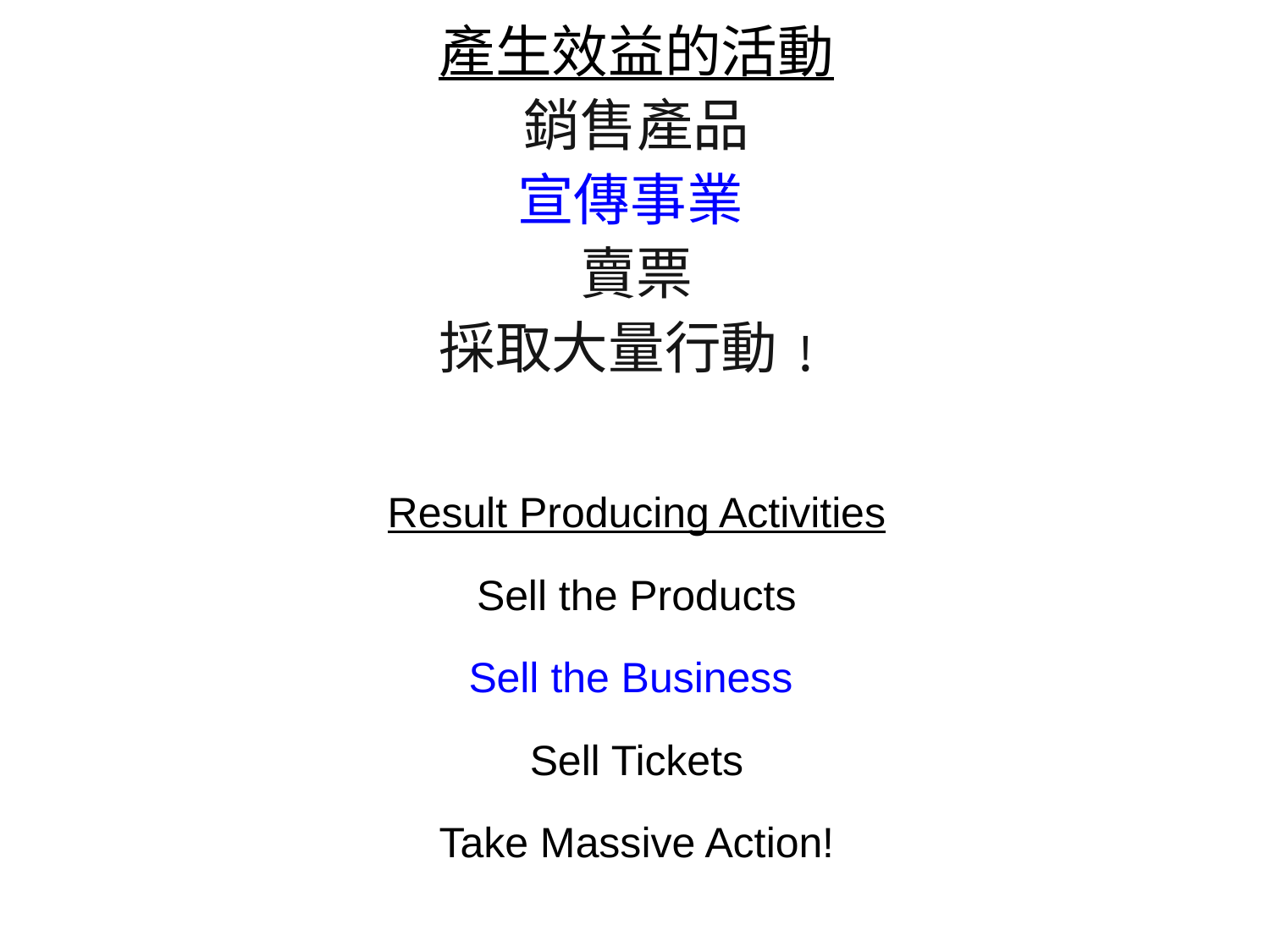

產生效益的活動
銷售產品
宣傳事業
賣票
採取大量行動﹗

Result Producing Activities
Sell the Products
Sell the Business
Sell Tickets
Take Massive Action!